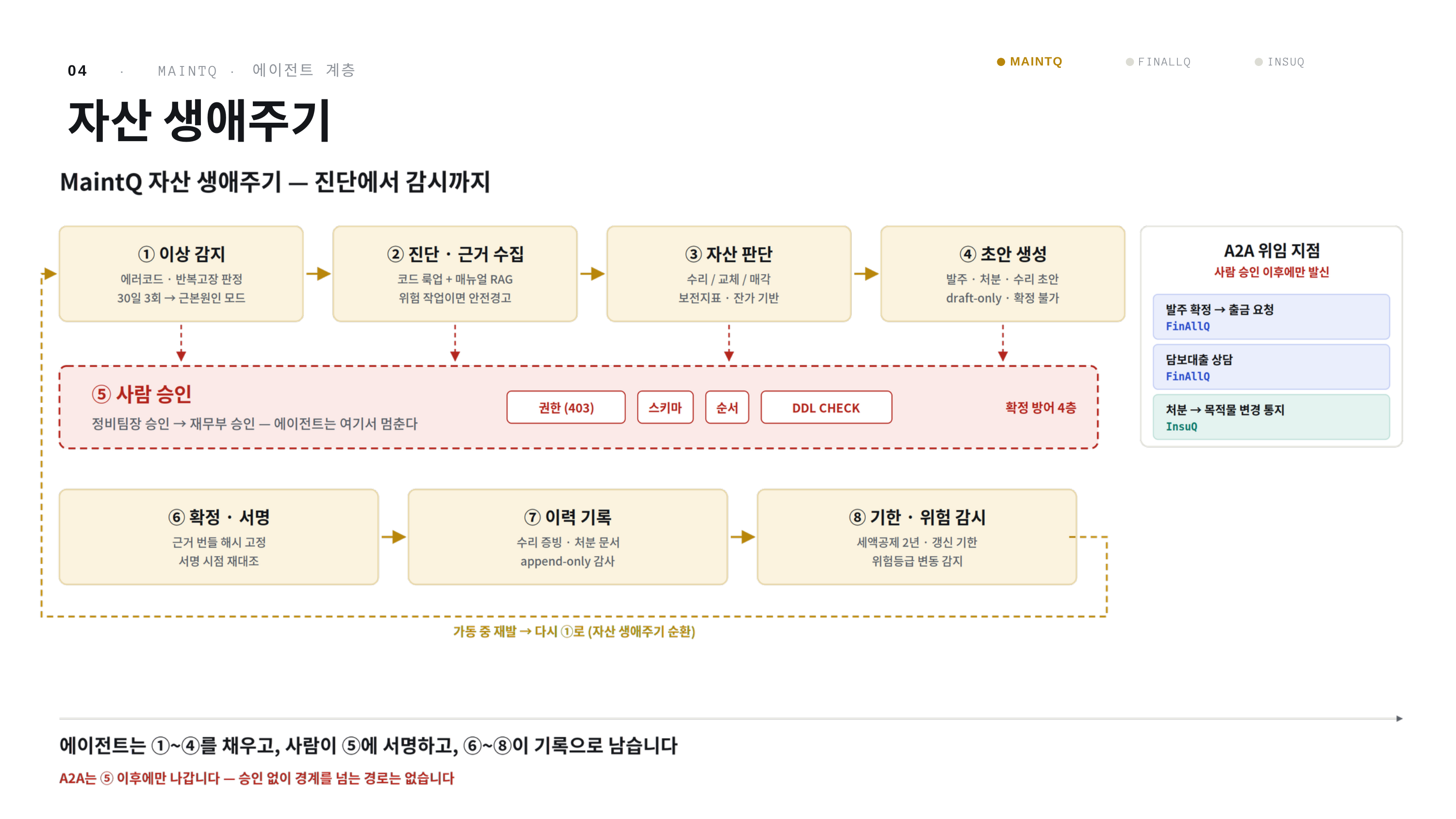

MAINTQ

FINALLQ

INSUQ

04   ·   MAINTQ · 에이전트 계층

자산 생애주기